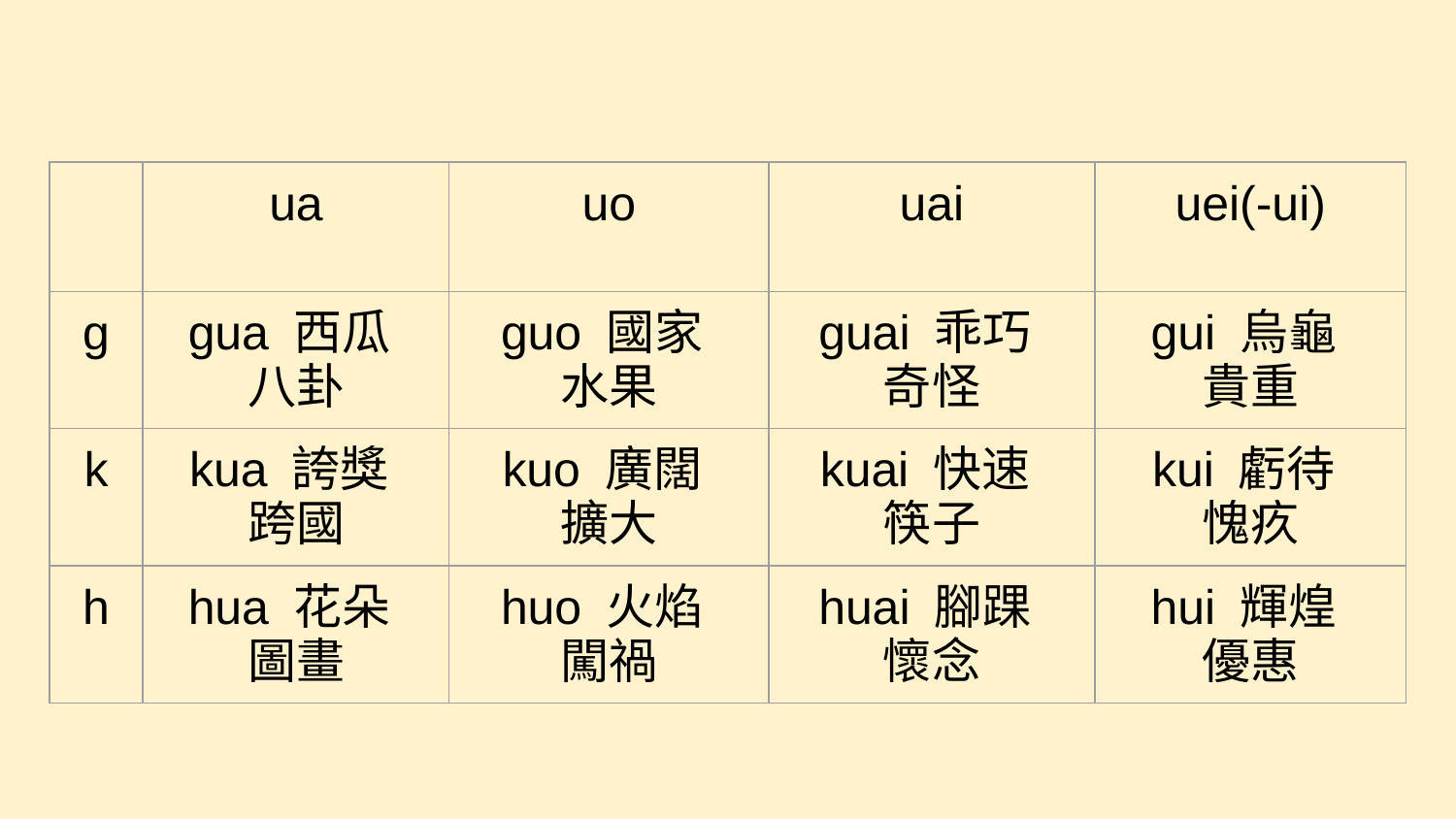

#
|  | ua | uo | uai | uei(-ui) |
| --- | --- | --- | --- | --- |
| g | gua 西瓜 八卦 | guo 國家 水果 | guai 乖巧 奇怪 | gui 烏龜 貴重 |
| k | kua 誇獎 跨國 | kuo 廣闊 擴大 | kuai 快速 筷子 | kui 虧待 愧疚 |
| h | hua 花朵 圖畫 | huo 火焰 闖禍 | huai 腳踝 懷念 | hui 輝煌 優惠 |